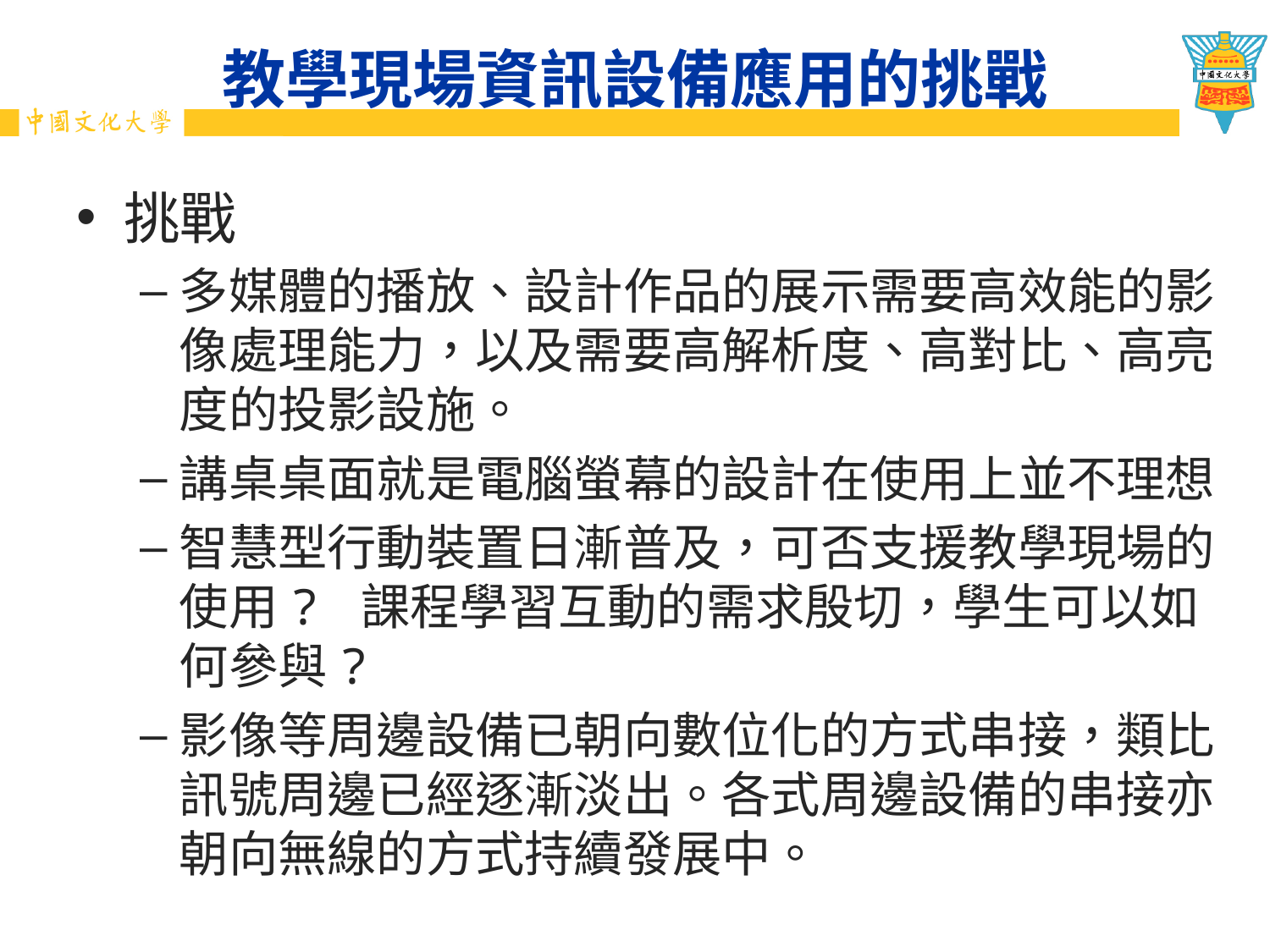

# 教學現場資訊設備應用的挑戰
挑戰
多媒體的播放、設計作品的展示需要高效能的影像處理能力，以及需要高解析度、高對比、高亮度的投影設施。
講桌桌面就是電腦螢幕的設計在使用上並不理想
智慧型行動裝置日漸普及，可否支援教學現場的使用? 課程學習互動的需求殷切，學生可以如何參與?
影像等周邊設備已朝向數位化的方式串接，類比訊號周邊已經逐漸淡出。各式周邊設備的串接亦朝向無線的方式持續發展中。